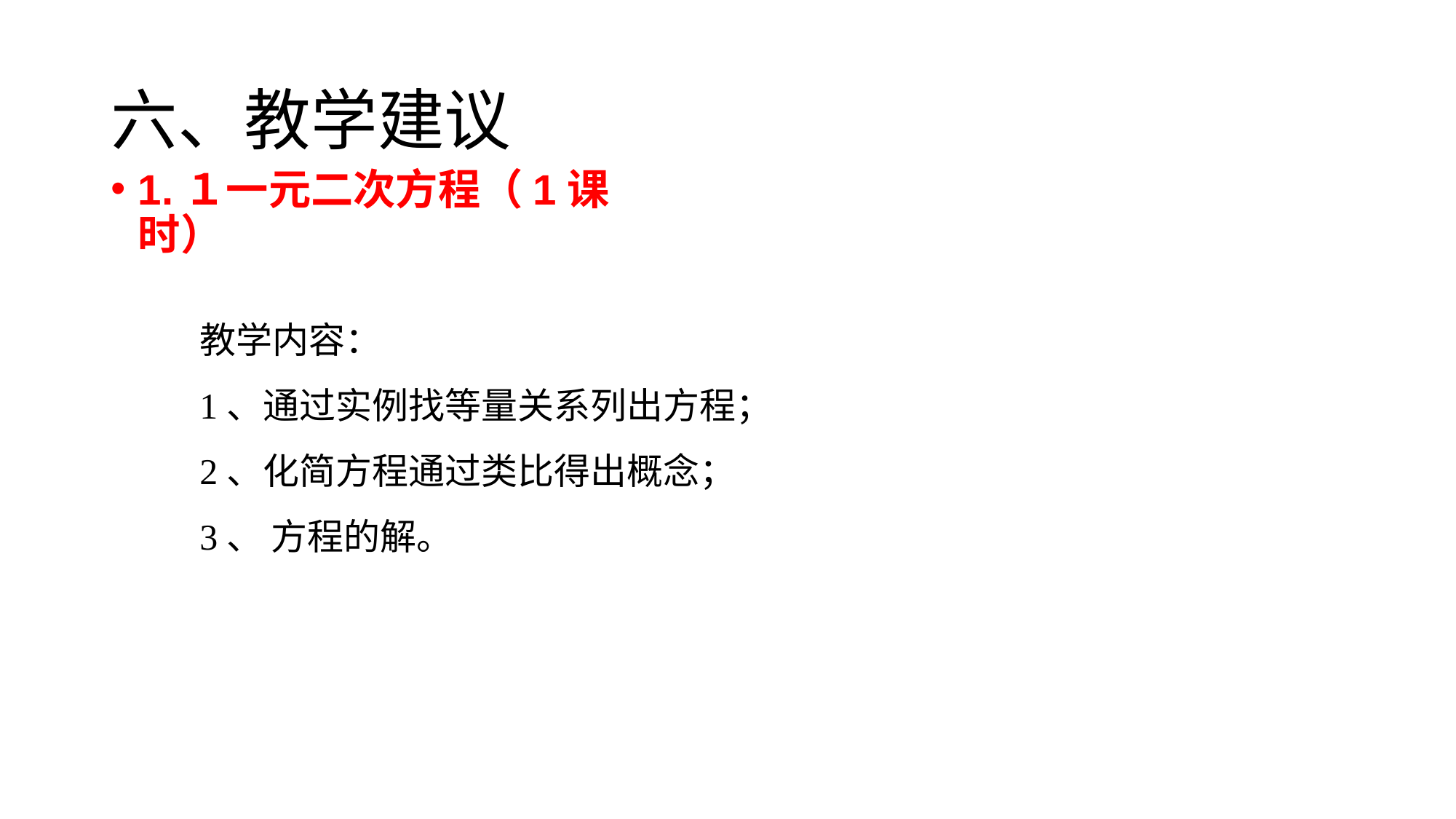

# 六、教学建议
1.１一元二次方程（1课时）
教学内容：
1、通过实例找等量关系列出方程；
2、化简方程通过类比得出概念；
3、 方程的解。